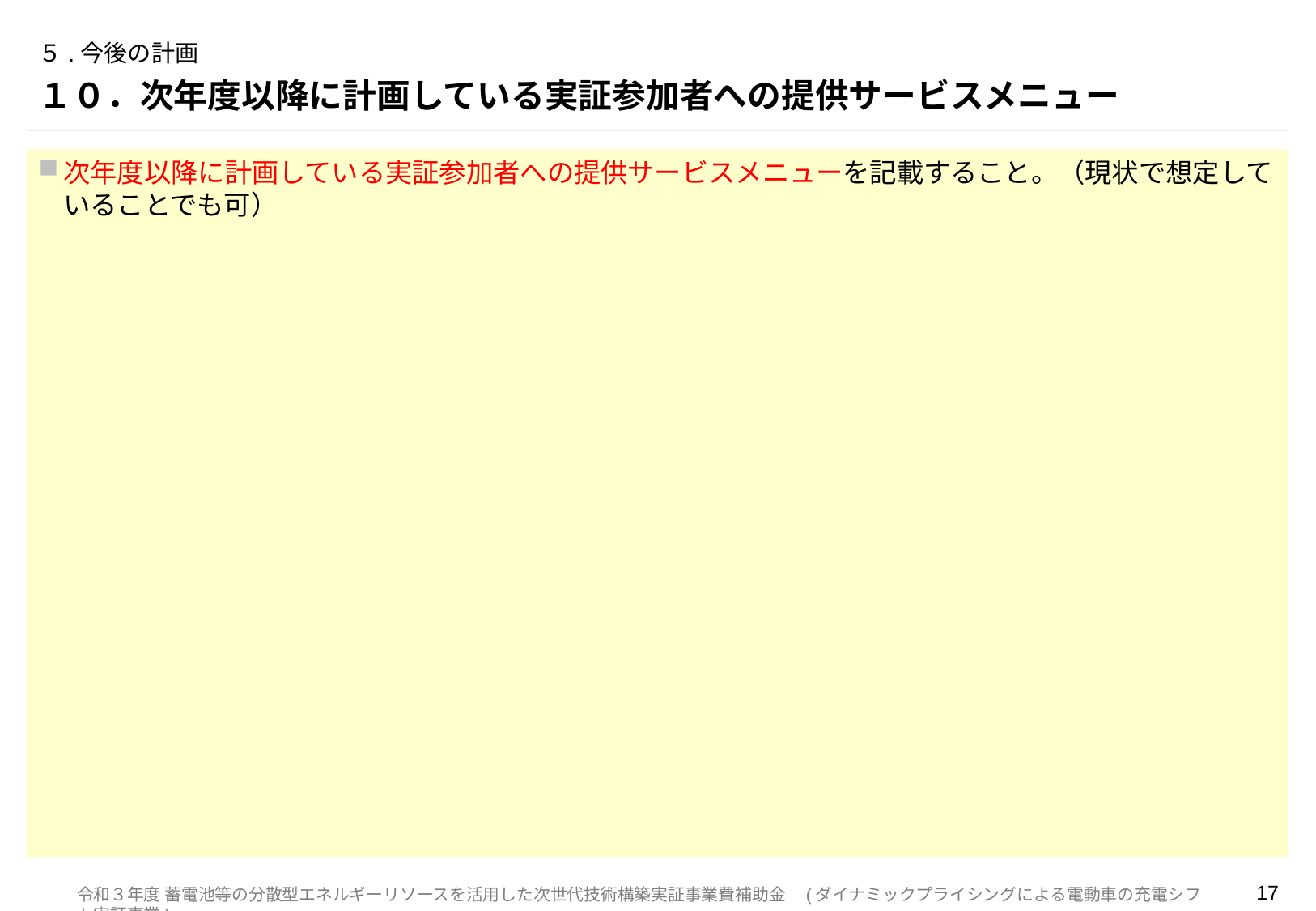

# ５.今後の計画
１０．次年度以降に計画している実証参加者への提供サービスメニュー
次年度以降に計画している実証参加者への提供サービスメニューを記載すること。（現状で想定していることでも可）